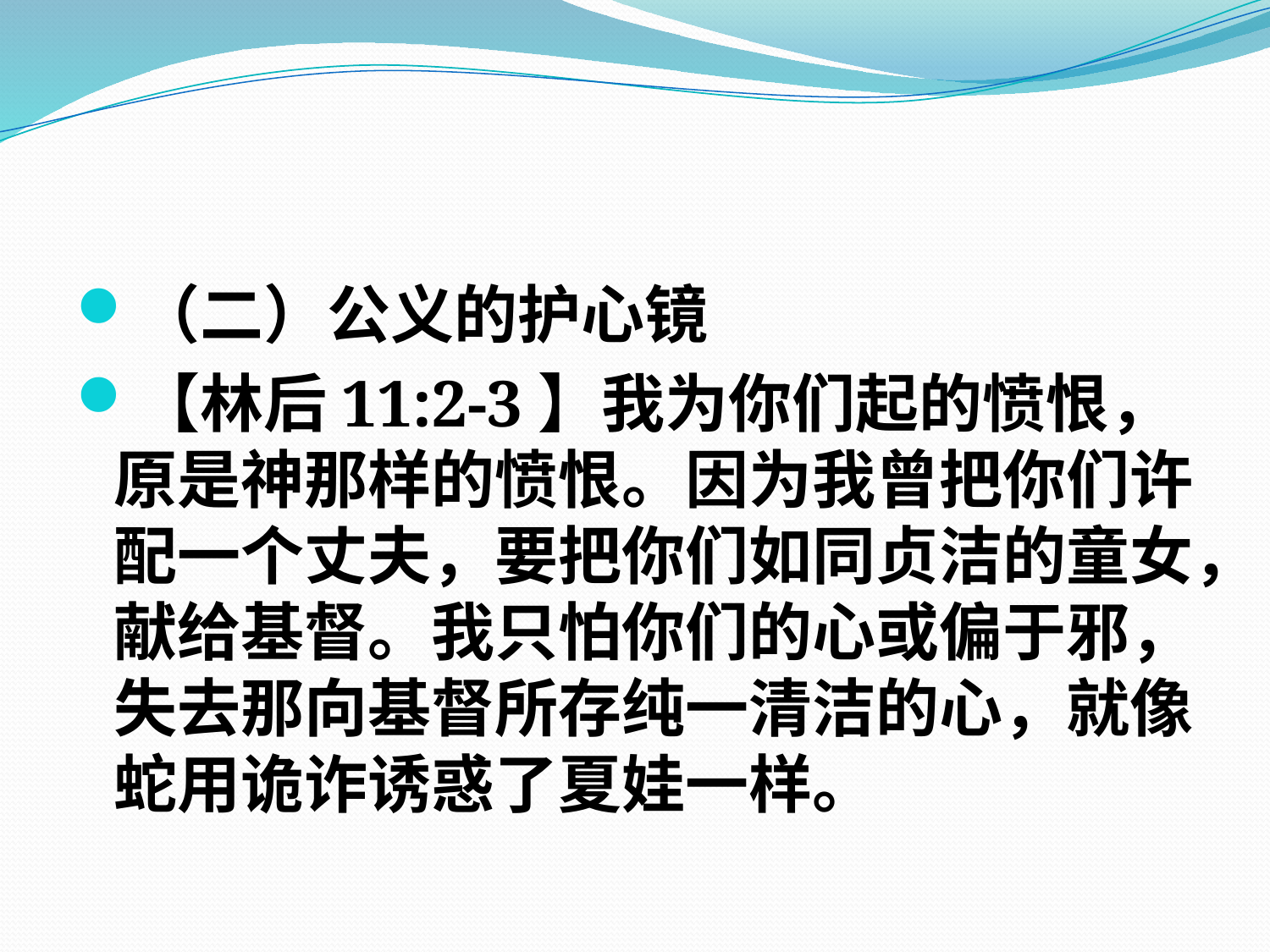

#
（二）公义的护心镜
【林后11:2-3】我为你们起的愤恨，原是神那样的愤恨。因为我曾把你们许配一个丈夫，要把你们如同贞洁的童女，献给基督。我只怕你们的心或偏于邪，失去那向基督所存纯一清洁的心，就像蛇用诡诈诱惑了夏娃一样。